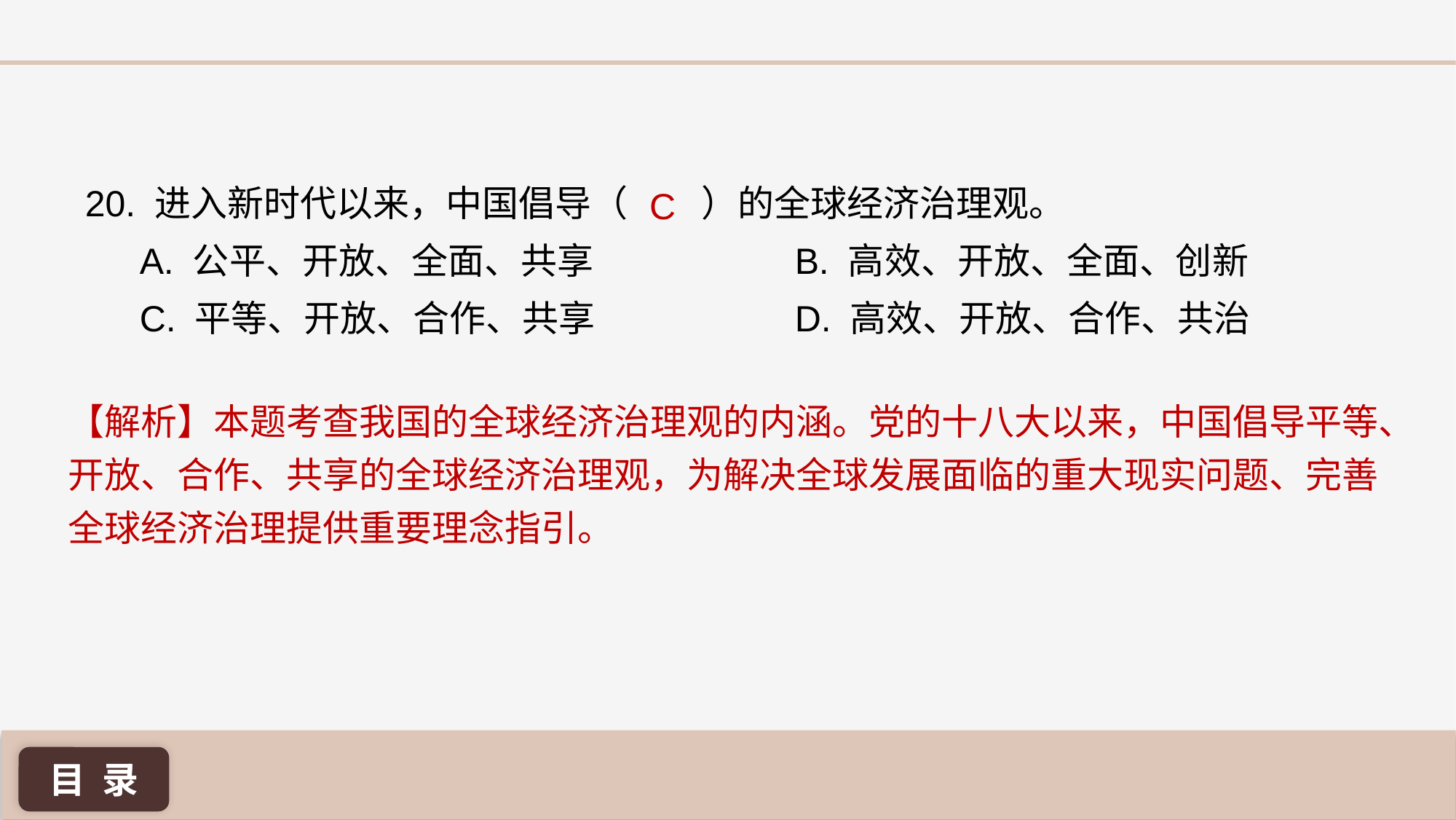

20. 进入新时代以来，中国倡导（         ）的全球经济治理观。
A. 公平、开放、全面、共享 		B. 高效、开放、全面、创新
C. 平等、开放、合作、共享 		D. 高效、开放、合作、共治
C
【解析】本题考查我国的全球经济治理观的内涵。党的十八大以来，中国倡导平等、开放、合作、共享的全球经济治理观，为解决全球发展面临的重大现实问题、完善全球经济治理提供重要理念指引。